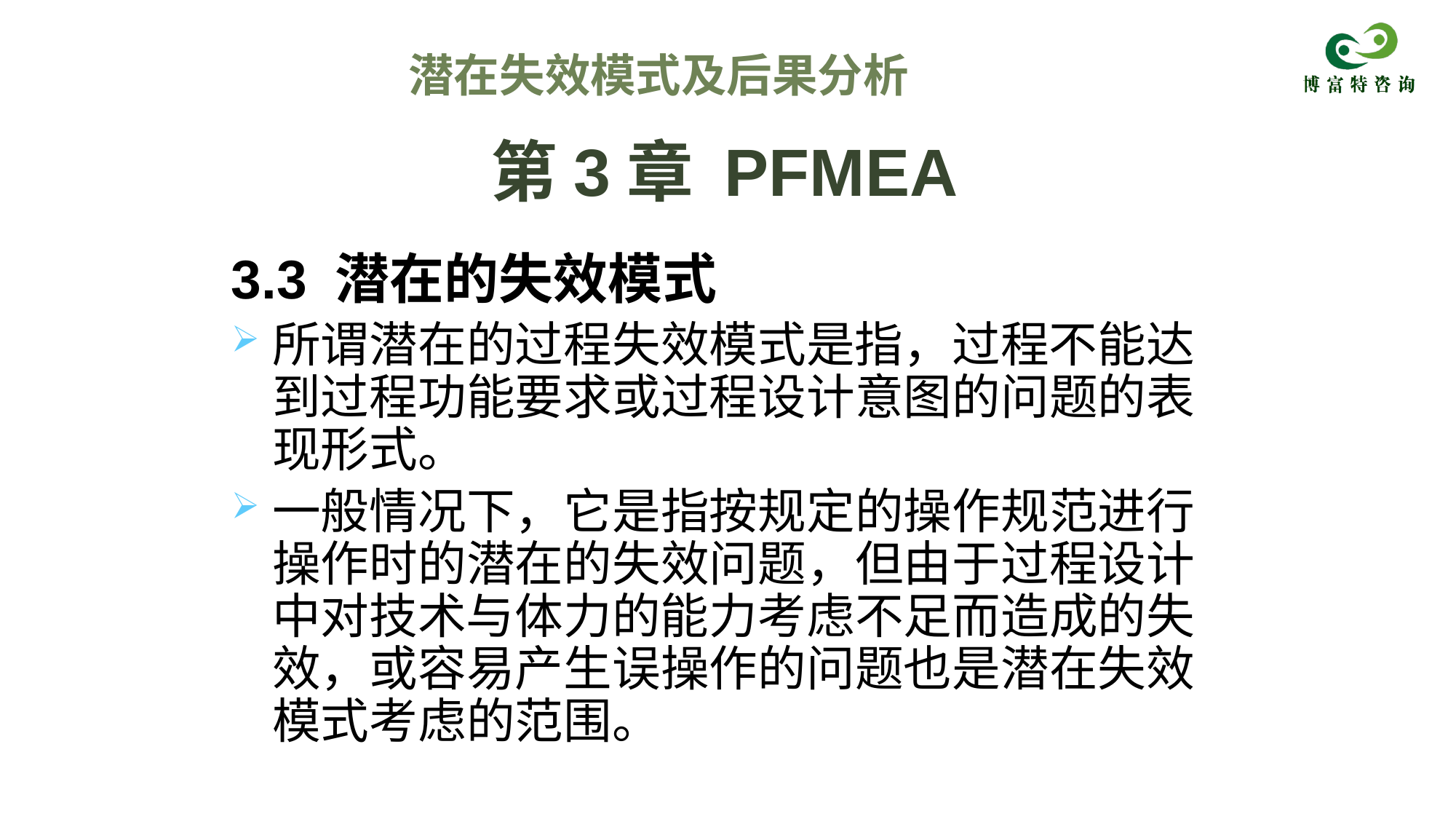

潜在失效模式及后果分析
# 第3章 PFMEA
3.3 潜在的失效模式
所谓潜在的过程失效模式是指，过程不能达到过程功能要求或过程设计意图的问题的表现形式。
一般情况下，它是指按规定的操作规范进行操作时的潜在的失效问题，但由于过程设计中对技术与体力的能力考虑不足而造成的失效，或容易产生误操作的问题也是潜在失效模式考虑的范围。
36